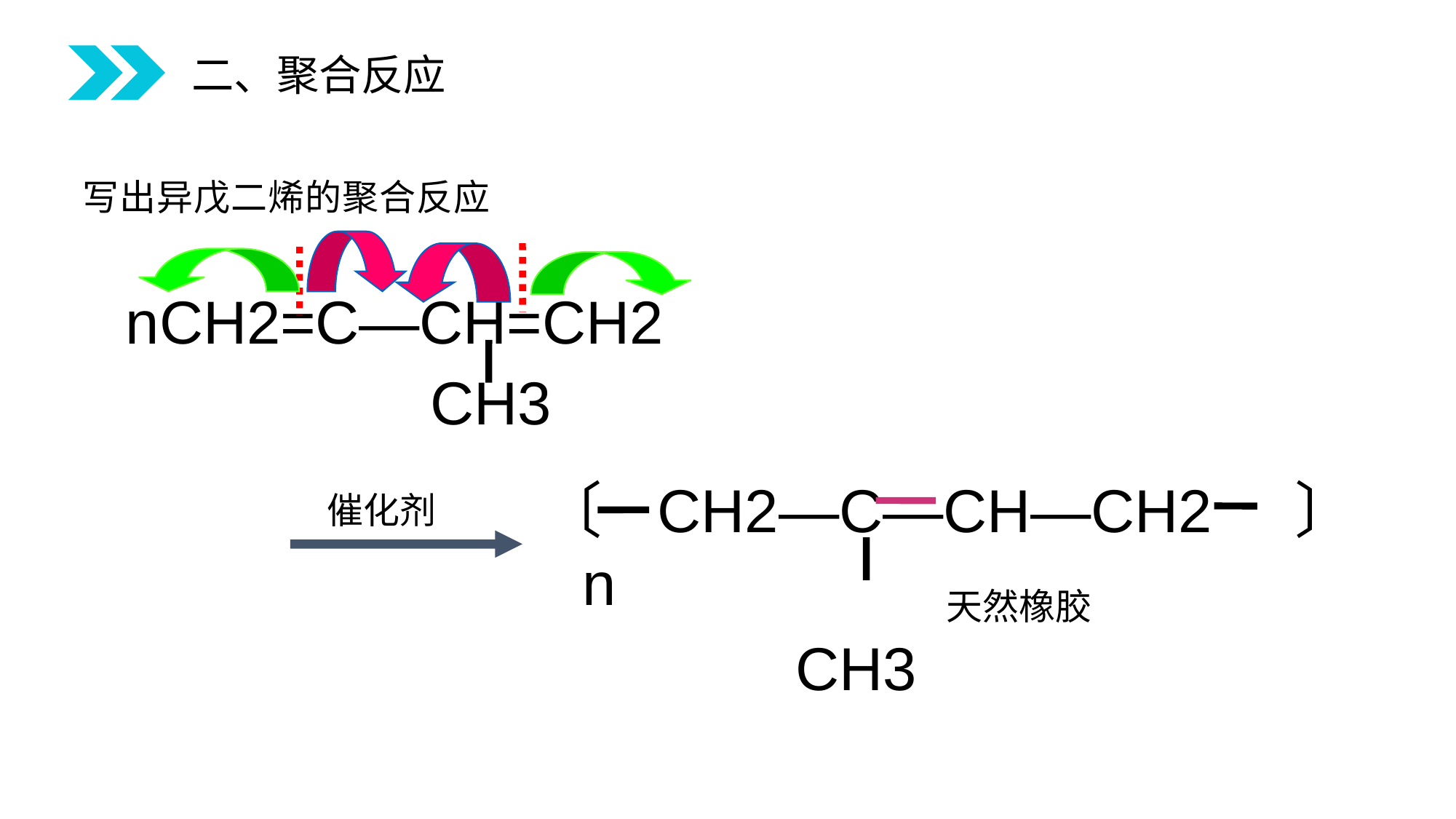

二、聚合反应
写出异戊二烯的聚合反应

nCH2=C—CH=CH2
                  CH3

〔   CH2—C—CH—CH2    〕n
               CH3
催化剂

天然橡胶